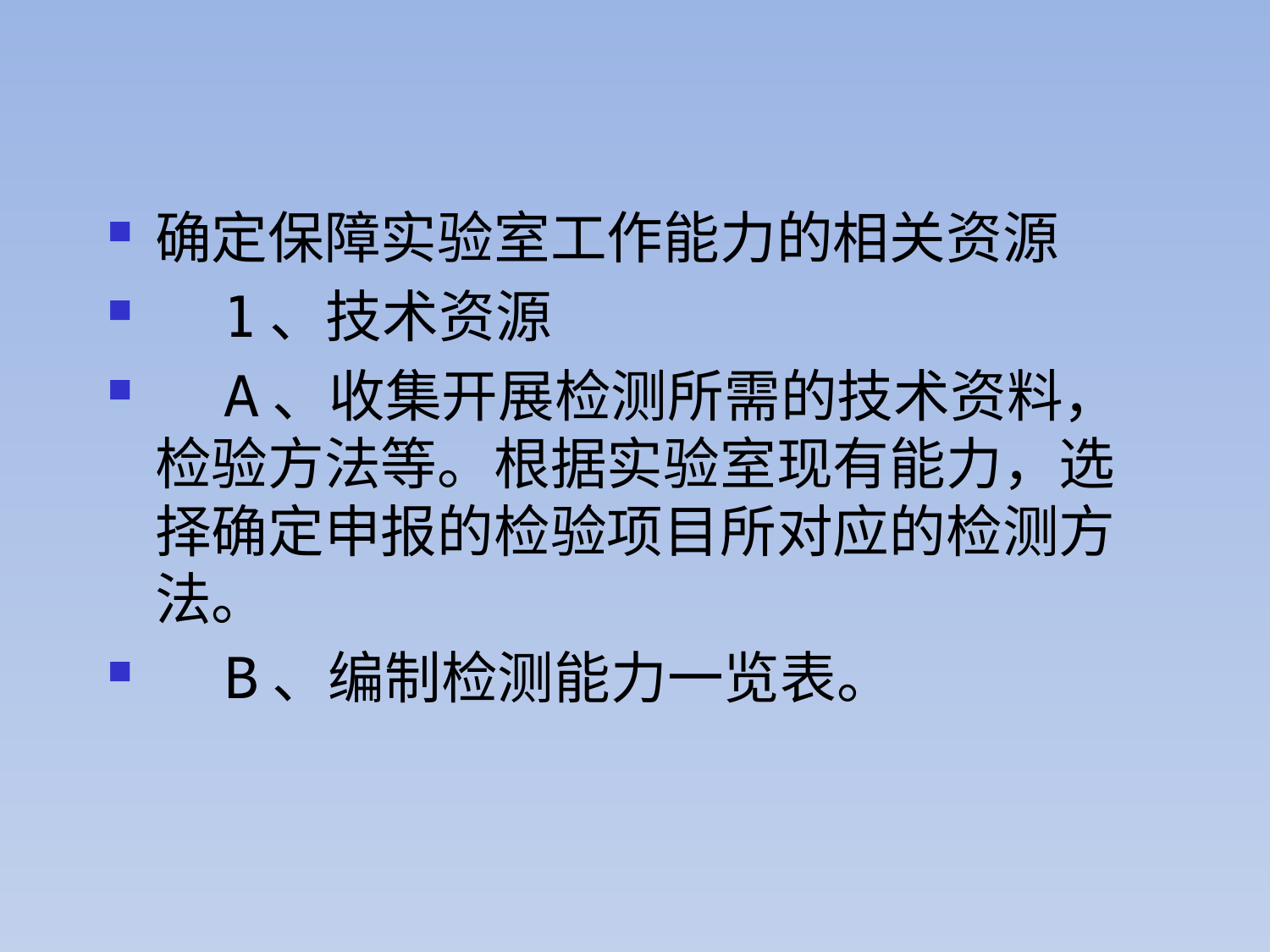

确定保障实验室工作能力的相关资源
　1、技术资源
　A、收集开展检测所需的技术资料，检验方法等。根据实验室现有能力，选择确定申报的检验项目所对应的检测方法。
　B、编制检测能力一览表。